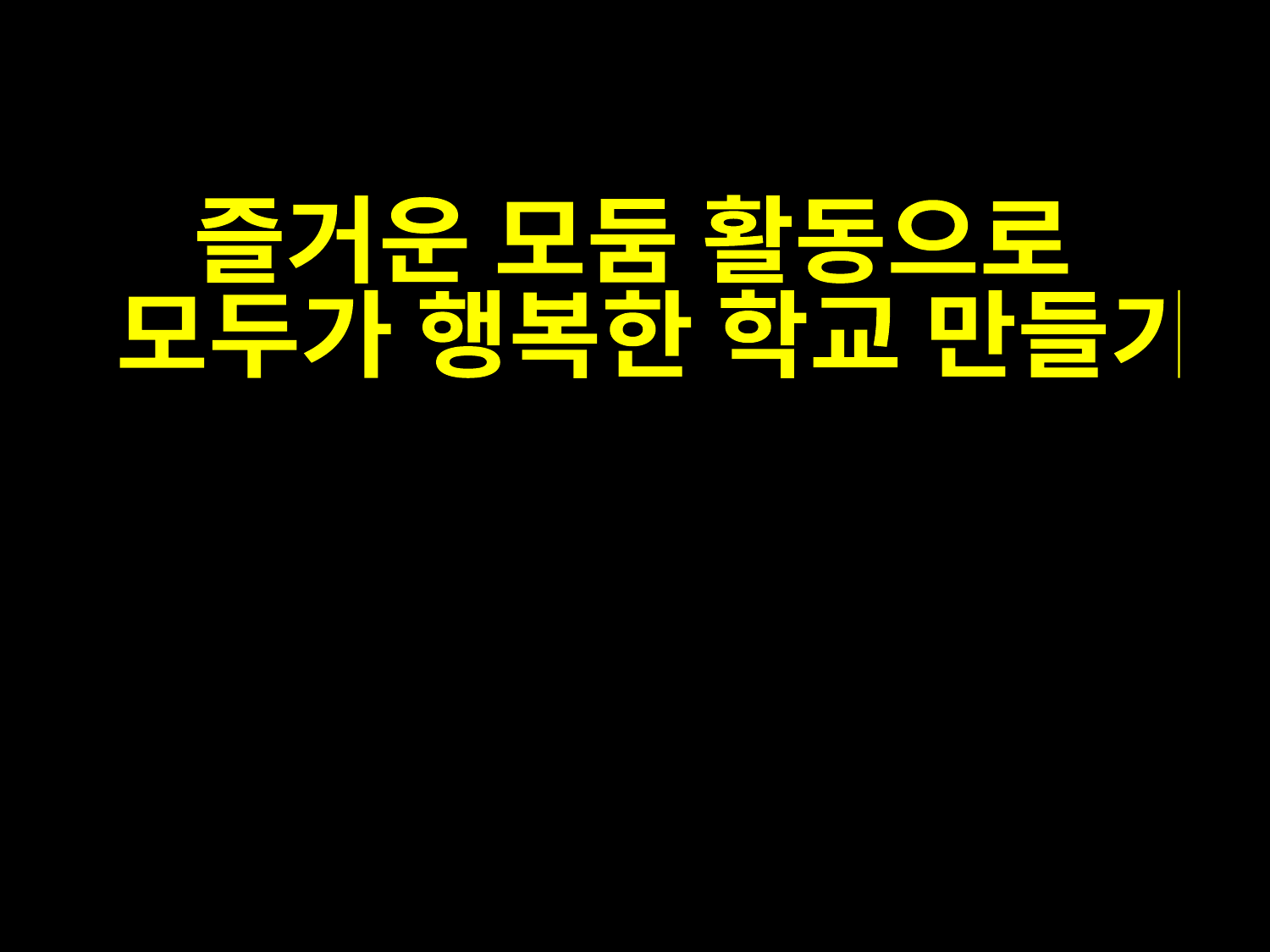

즐거운 모둠 활동으로
 모두가 행복한 학교 만들기